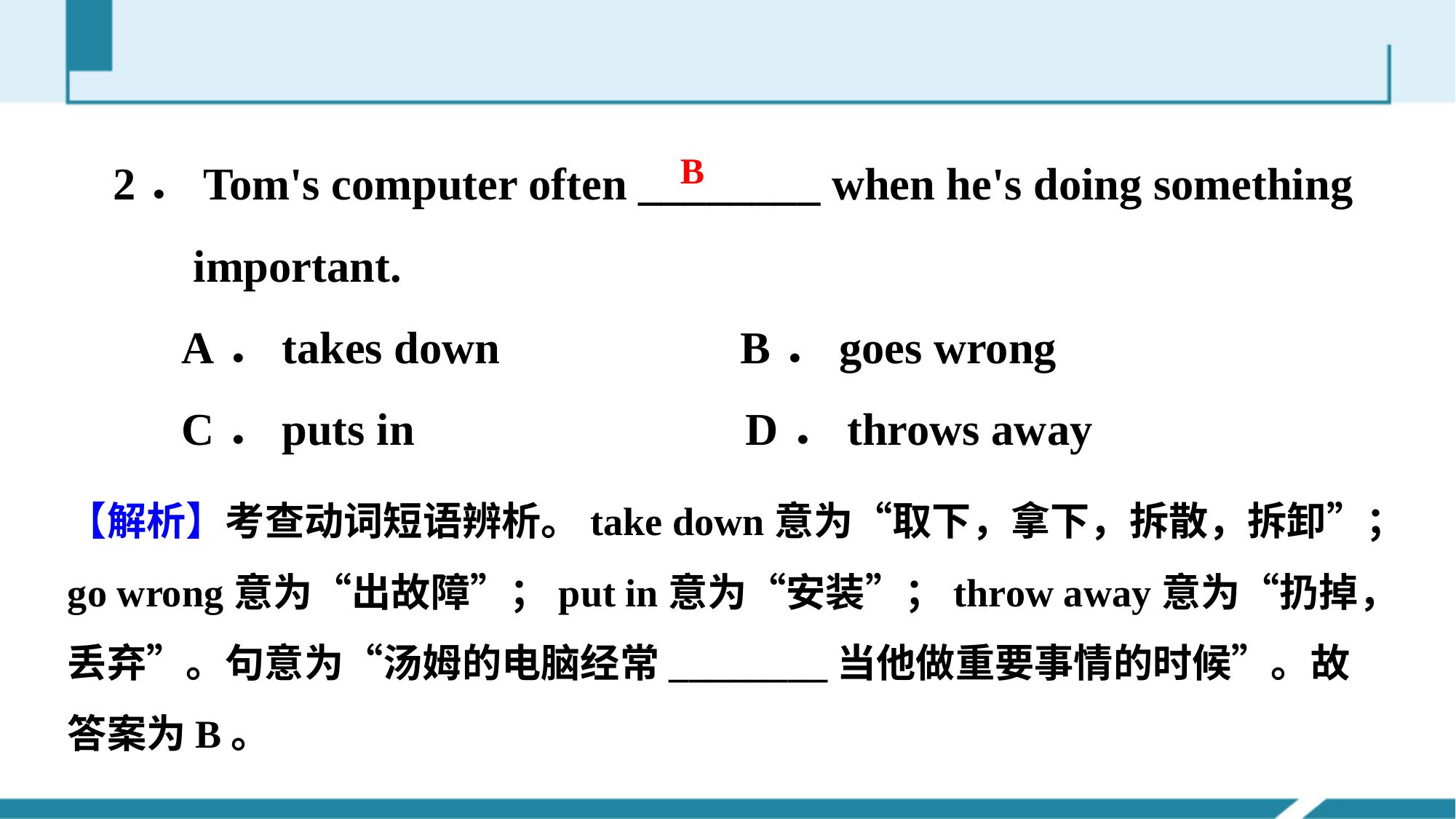

2．Tom's computer often ________ when he's doing something
       important.
      A．takes down                     B．goes wrong
      C．puts in                             D．throws away
B
【解析】考查动词短语辨析。take down意为“取下，拿下，拆散，拆卸”；go wrong意为“出故障”；put in意为“安装”；throw away意为“扔掉，丢弃”。句意为“汤姆的电脑经常________当他做重要事情的时候”。故答案为B。